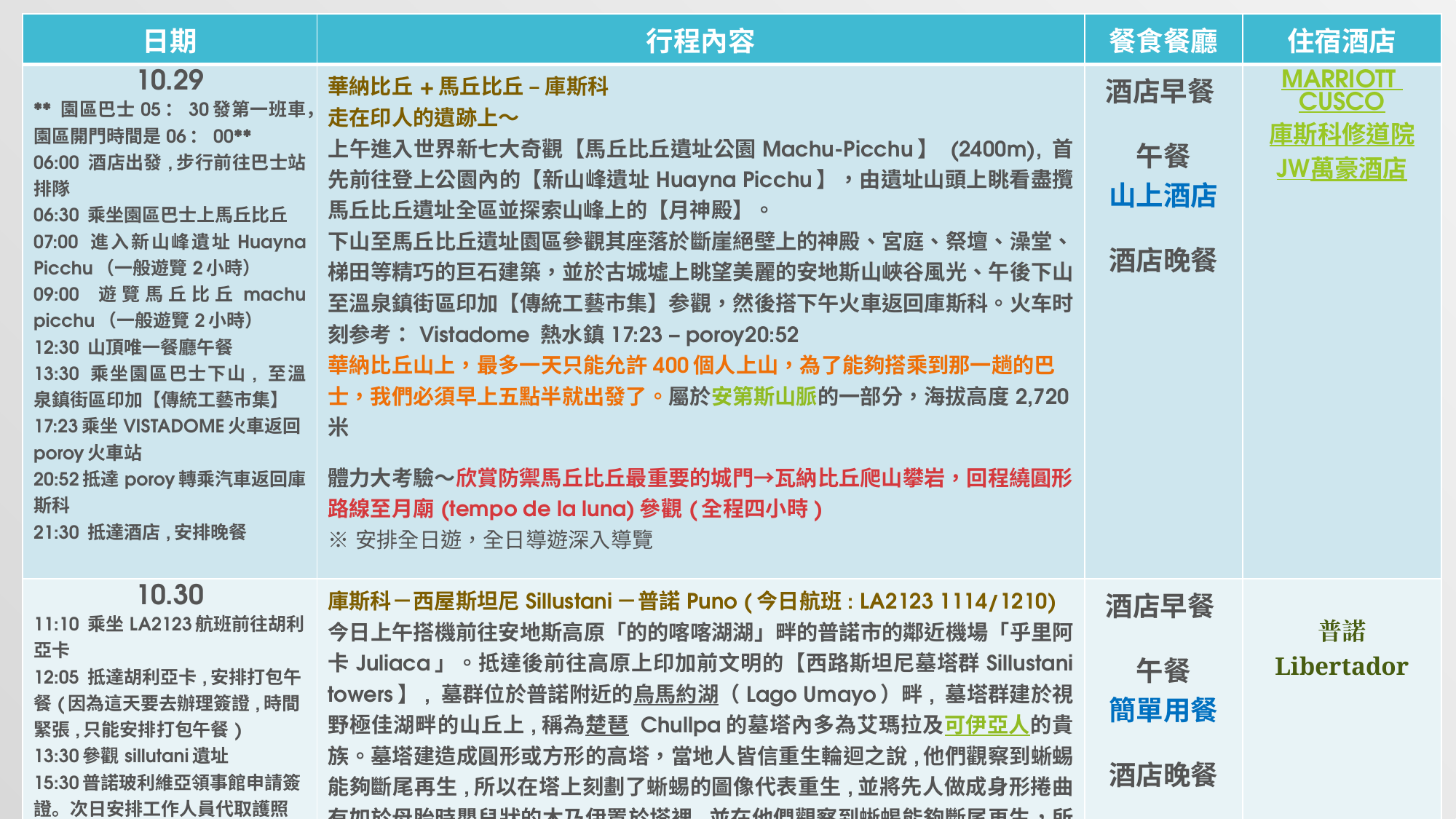

| 日期 | 行程內容 | 餐食餐廳 | 住宿酒店 |
| --- | --- | --- | --- |
| 10.29 \*\* 園區巴士05：30發第一班車，園區開門時間是06：00\*\* 06:00 酒店出發,步行前往巴士站排隊 06:30 乘坐園區巴士上馬丘比丘 07:00 進入新山峰遺址Huayna Picchu（一般遊覽2小時） 09:00 遊覽馬丘比丘machu picchu（一般遊覽2小時） 12:30 山頂唯一餐廳午餐 13:30 乘坐園區巴士下山, 至溫泉鎮街區印加【傳統工藝市集】 17:23乘坐VISTADOME火車返回poroy火車站 20:52抵達poroy轉乘汽車返回庫斯科 21:30 抵達酒店,安排晚餐 | 華納比丘+馬丘比丘 – 庫斯科 走在印人的遺跡上～ 上午進入世界新七大奇觀【馬丘比丘遺址公園Machu-Picchu】 (2400m), 首先前往登上公園內的【新山峰遺址Huayna Picchu】，由遺址山頭上眺看盡攬馬丘比丘遺址全區並探索山峰上的【月神殿】。 下山至馬丘比丘遺址園區參觀其座落於斷崖絕壁上的神殿、宮庭、祭壇、澡堂、梯田等精巧的巨石建築，並於古城墟上眺望美麗的安地斯山峽谷風光、午後下山至溫泉鎮街區印加【傳統工藝市集】参觀，然後搭下午火車返回庫斯科。火车时刻参考：Vistadome 熱水鎮17:23 – poroy20:52 華納比丘山上，最多一天只能允許400個人上山，為了能夠搭乘到那一趟的巴士，我們必須早上五點半就出發了。屬於安第斯山脈的一部分，海拔高度2,720米 體力大考驗～欣賞防禦馬丘比丘最重要的城門→瓦納比丘爬山攀岩，回程繞圓形路線至月廟(tempo de la luna)參觀(全程四小時) ※安排全日遊，全日導遊深入導覽 | 酒店早餐 午餐 山上酒店   酒店晚餐 | MARRIOTT CUSCO 庫斯科修道院JW萬豪酒店 |
| 10.30 11:10 乘坐LA2123航班前往胡利亞卡 12:05 抵達胡利亞卡,安排打包午餐(因為這天要去辦理簽證,時間緊張,只能安排打包午餐) 13:30參觀sillutani遺址 15:30普諾玻利維亞領事館申請簽證。次日安排工作人員代取護照 17:00 入住酒店，安排晚餐   \*\*\* 玻利維亞領館下午4點關門\*\*\* | 庫斯科－西屋斯坦尼Sillustani－普諾Puno (今日航班: LA2123 1114/1210) 今日上午搭機前往安地斯高原「的的喀喀湖湖」畔的普諾市的鄰近機場「乎里阿卡Juliaca」。抵達後前往高原上印加前文明的【西路斯坦尼墓塔群Sillustani towers】, 墓群位於普諾附近的烏馬約湖（Lago Umayo）畔, 墓塔群建於視野極佳湖畔的山丘上,稱為楚琶 Chullpa的墓塔內多為艾瑪拉及可伊亞人的貴族。墓塔建造成圓形或方形的高塔，當地人皆信重生輪迴之說,他們觀察到蜥蜴能夠斷尾再生,所以在塔上刻劃了蜥蜴的圖像代表重生,並將先人做成身形捲曲有如於母胎時嬰兒狀的木乃伊置於塔裡,並在他們觀察到蜥蜴能夠斷尾再生，所以在塔上刻劃了蜥蜴的形像代表重生。在這寂靜天藍的高山湖畔能真正體驗何謂高山湖,在此靜坐一時,應可享天人合一之靈氣。 西路斯坦尼 Sillustani : 前印加古蹟，圓塔型石砌墓葬塔群(Chullpas)，由艾馬拉人(Aymara)所建立的，艾瑪拉人是秘魯印地安人原住民。 | 酒店早餐 午餐 簡單用餐   酒店晚餐 | 普諾 Libertador |